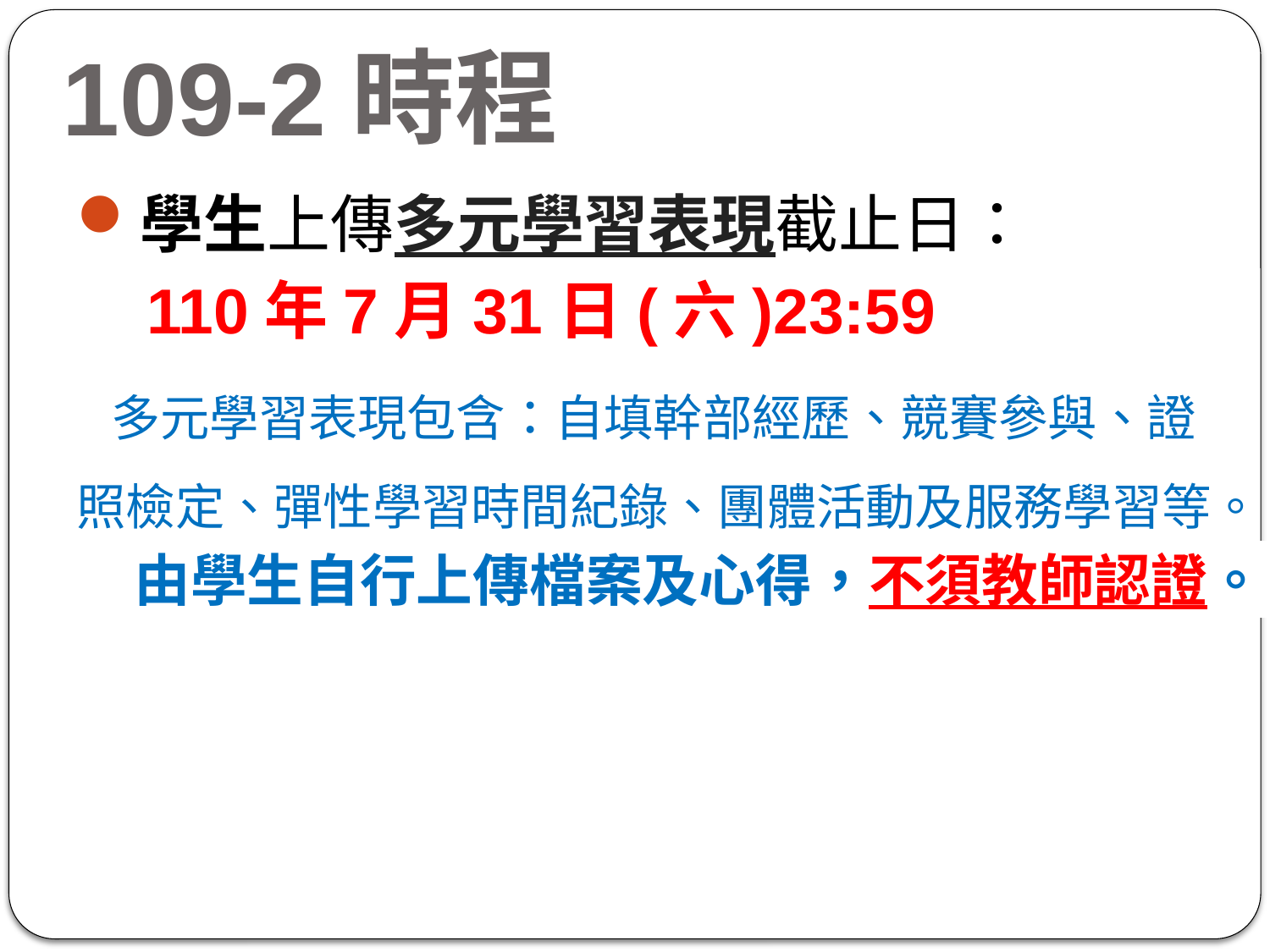

# 109-2時程
學生上傳多元學習表現截止日：
    110年7月31日(六)23:59
  多元學習表現包含：自填幹部經歷、競賽參與、證照檢定、彈性學習時間紀錄、團體活動及服務學習等。
   由學生自行上傳檔案及心得，不須教師認證。